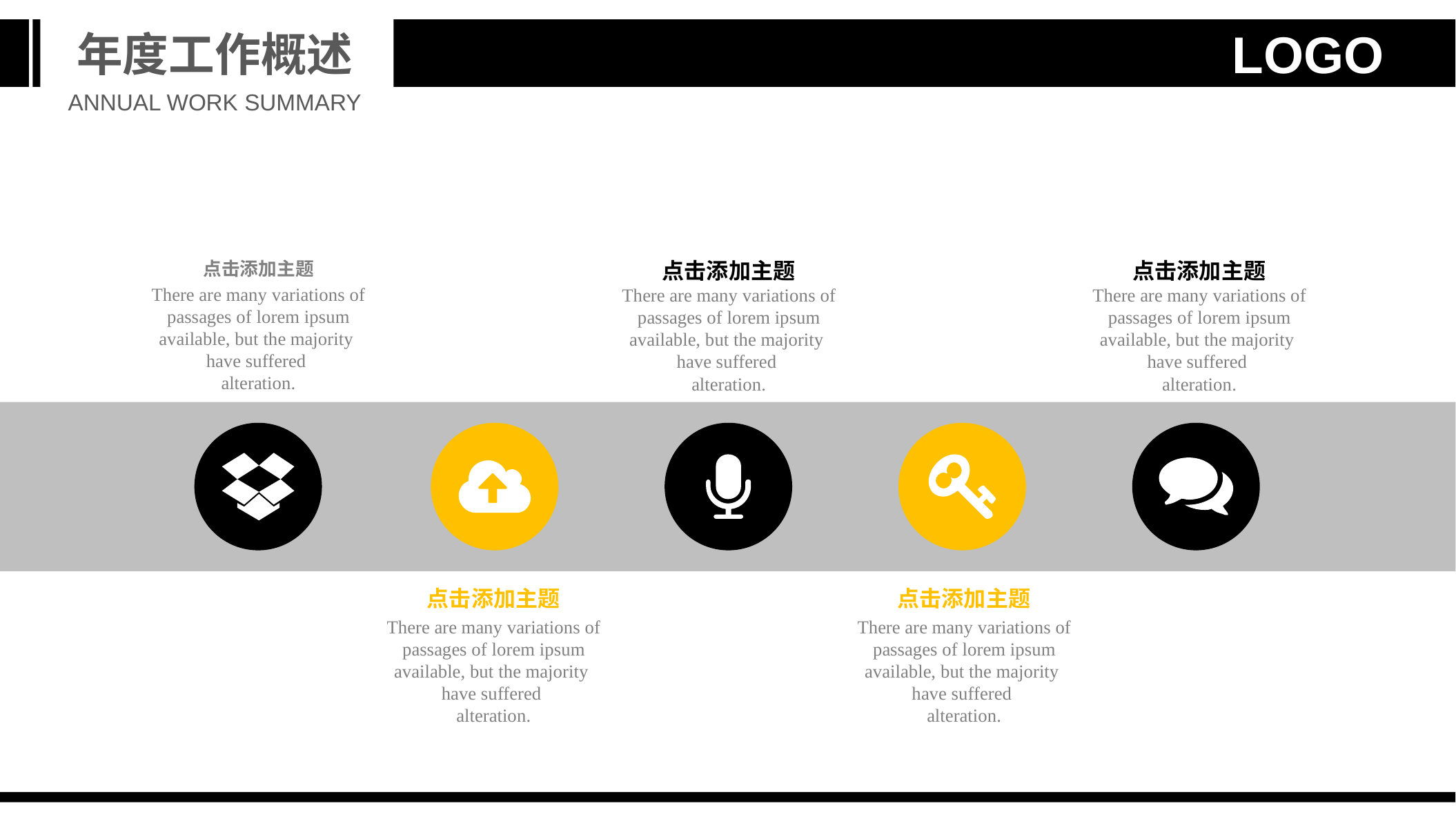

年度工作概述
LOGO
ANNUAL WORK SUMMARY
点击添加主题
There are many variations of passages of lorem ipsum available, but the majority
have suffered
alteration.
点击添加主题
There are many variations of passages of lorem ipsum available, but the majority
have suffered
alteration.
点击添加主题
There are many variations of passages of lorem ipsum available, but the majority
have suffered
alteration.

点击添加主题
There are many variations of passages of lorem ipsum available, but the majority
have suffered
alteration.
点击添加主题
There are many variations of passages of lorem ipsum available, but the majority
have suffered
alteration.